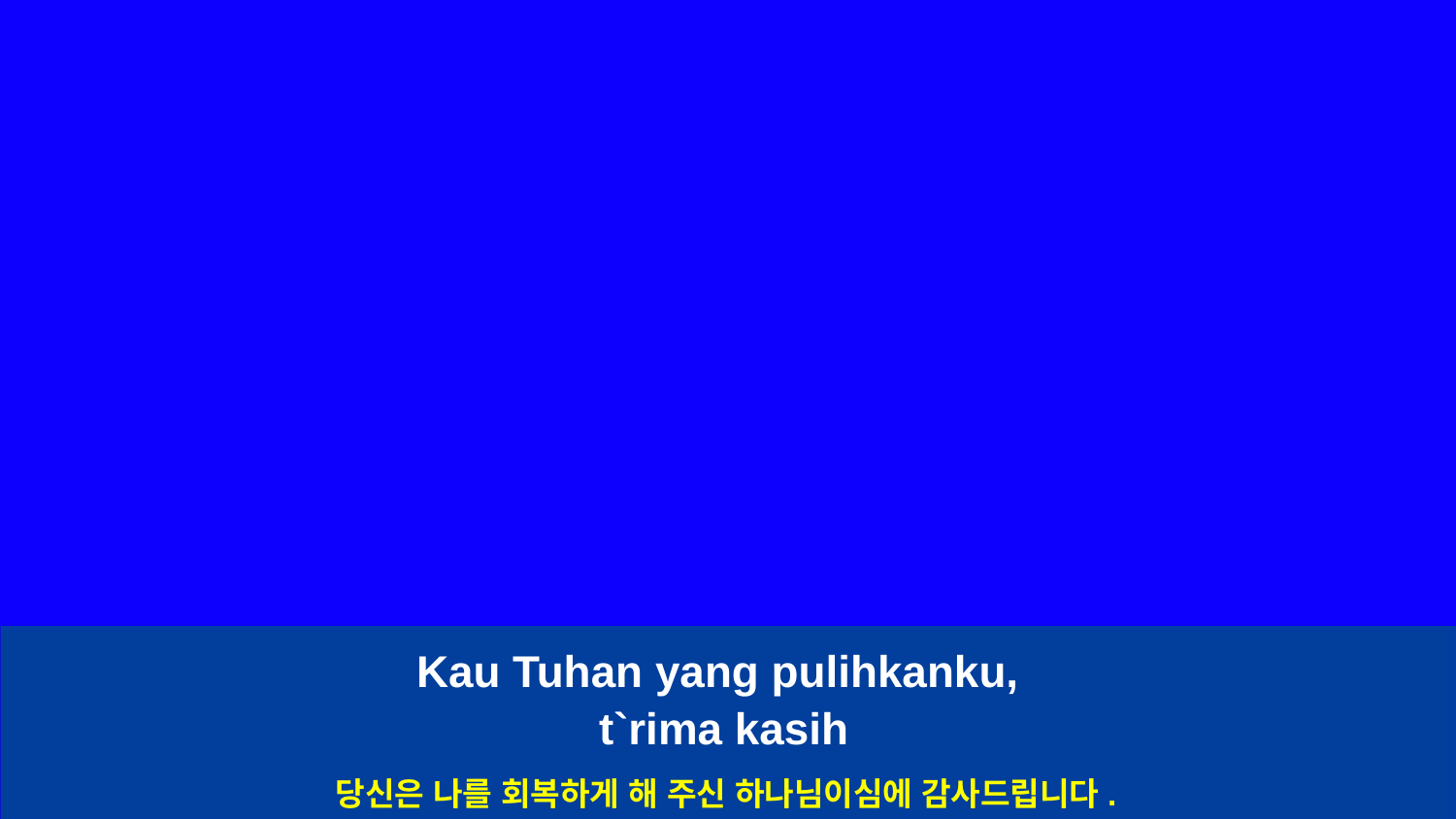

Kau Tuhan yang pulihkanku,
t`rima kasih
당신은 나를 회복하게 해 주신 하나님이심에 감사드립니다.